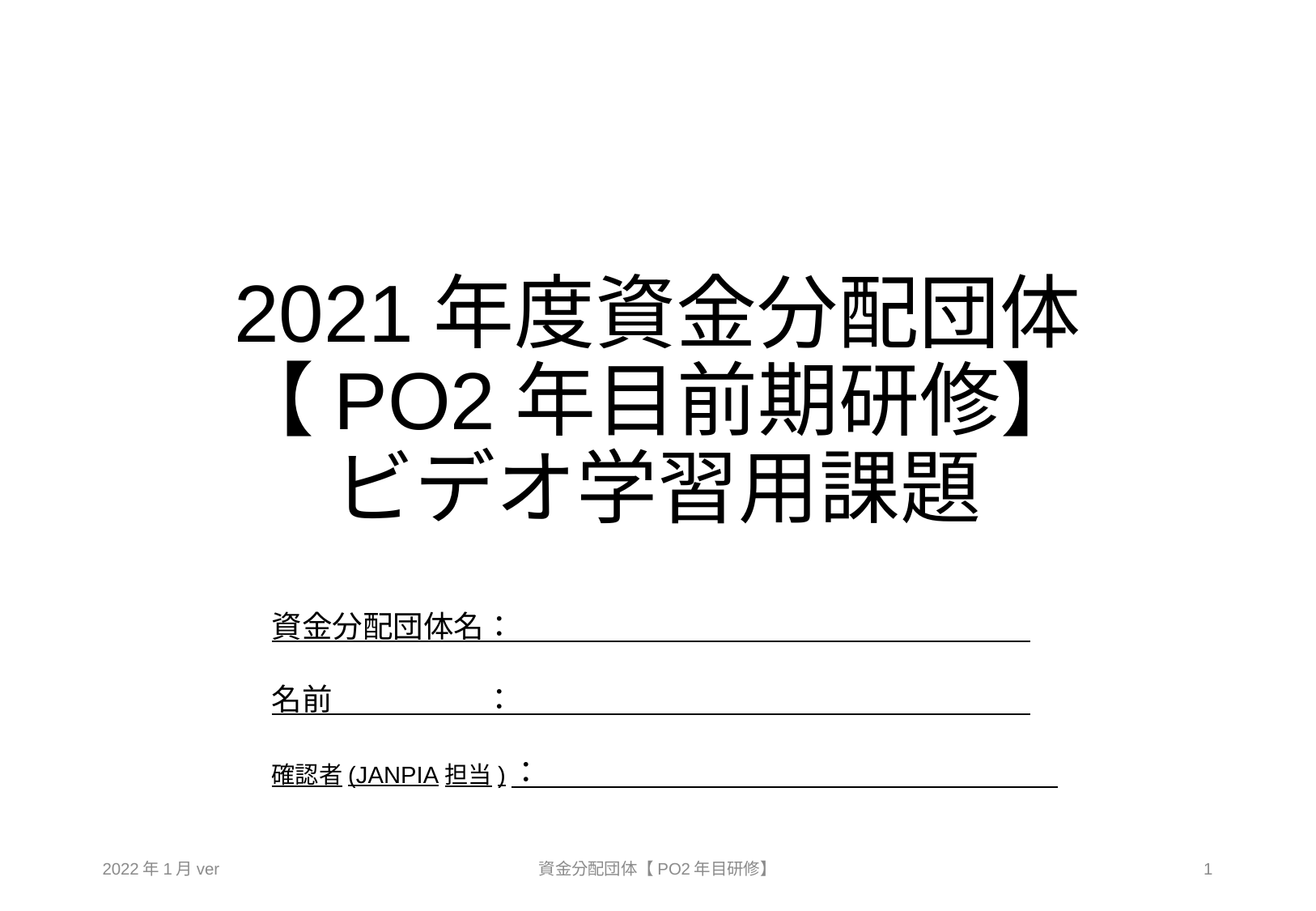

# 2021年度資金分配団体 【PO2年目前期研修】 ビデオ学習用課題

資金分配団体名：

名前　　　　　：

確認者(JANPIA担当)：
2022年1月ver
資金分配団体【PO2年目研修】
1